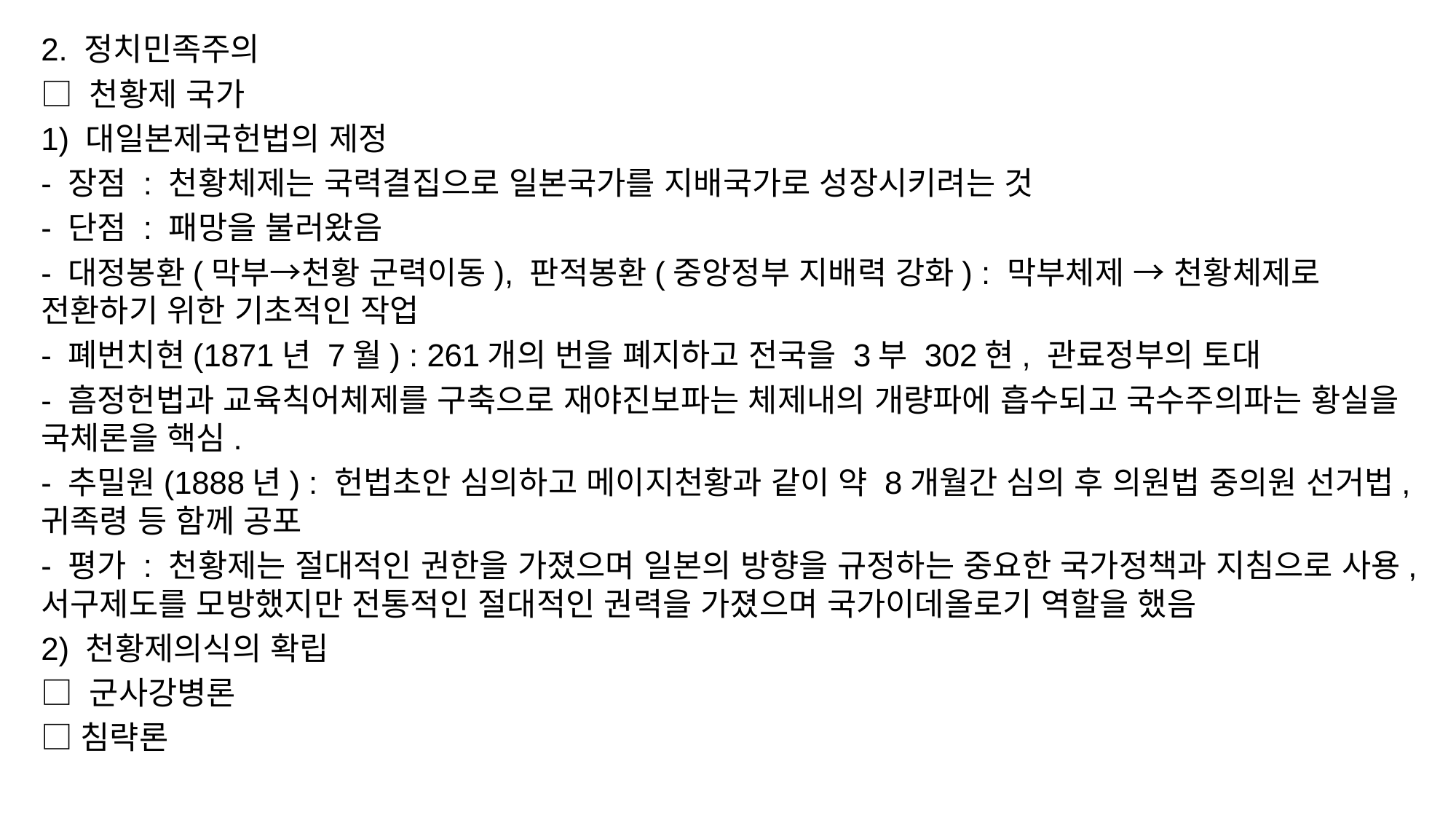

2. 정치민족주의
□ 천황제 국가
1) 대일본제국헌법의 제정
- 장점 : 천황체제는 국력결집으로 일본국가를 지배국가로 성장시키려는 것
- 단점 : 패망을 불러왔음
- 대정봉환(막부→천황 군력이동), 판적봉환(중앙정부 지배력 강화) : 막부체제 → 천황체제로 전환하기 위한 기초적인 작업
- 폐번치현(1871년 7월) : 261개의 번을 폐지하고 전국을 3부 302현, 관료정부의 토대
- 흠정헌법과 교육칙어체제를 구축으로 재야진보파는 체제내의 개량파에 흡수되고 국수주의파는 황실을 국체론을 핵심.
- 추밀원(1888년) : 헌법초안 심의하고 메이지천황과 같이 약 8개월간 심의 후 의원법 중의원 선거법, 귀족령 등 함께 공포
- 평가 : 천황제는 절대적인 권한을 가졌으며 일본의 방향을 규정하는 중요한 국가정책과 지침으로 사용, 서구제도를 모방했지만 전통적인 절대적인 권력을 가졌으며 국가이데올로기 역할을 했음
2) 천황제의식의 확립
□ 군사강병론
□침략론